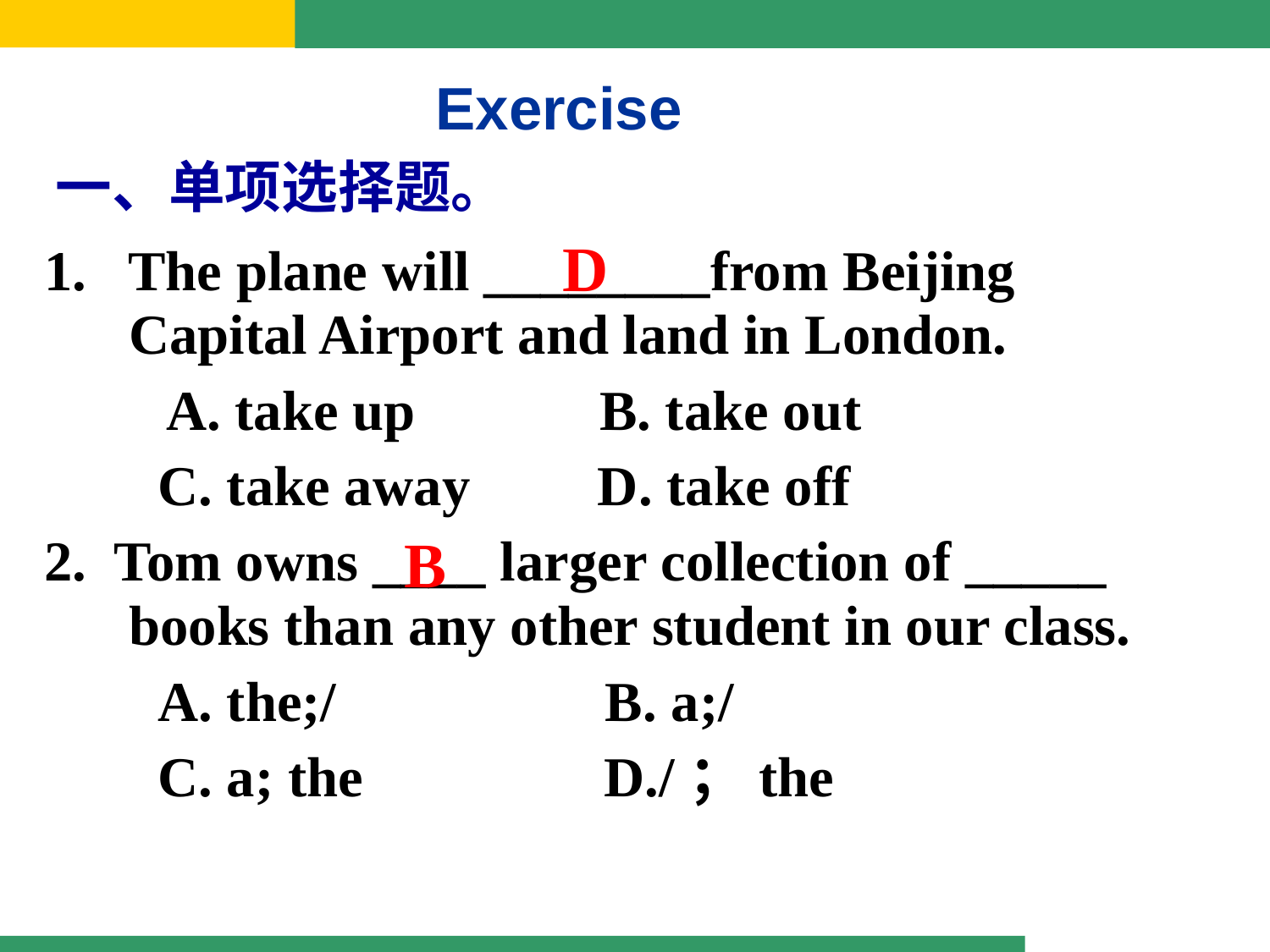

Exercise
一、单项选择题。
D
1.   The plane will ________from Beijing Capital Airport and land in London.
　    A. take up             B. take out
        C. take away         D. take off
2.  Tom owns ____ larger collection of _____ books than any other student in our class.
        A. the;/                   B. a;/
        C. a; the                 D./；the
B